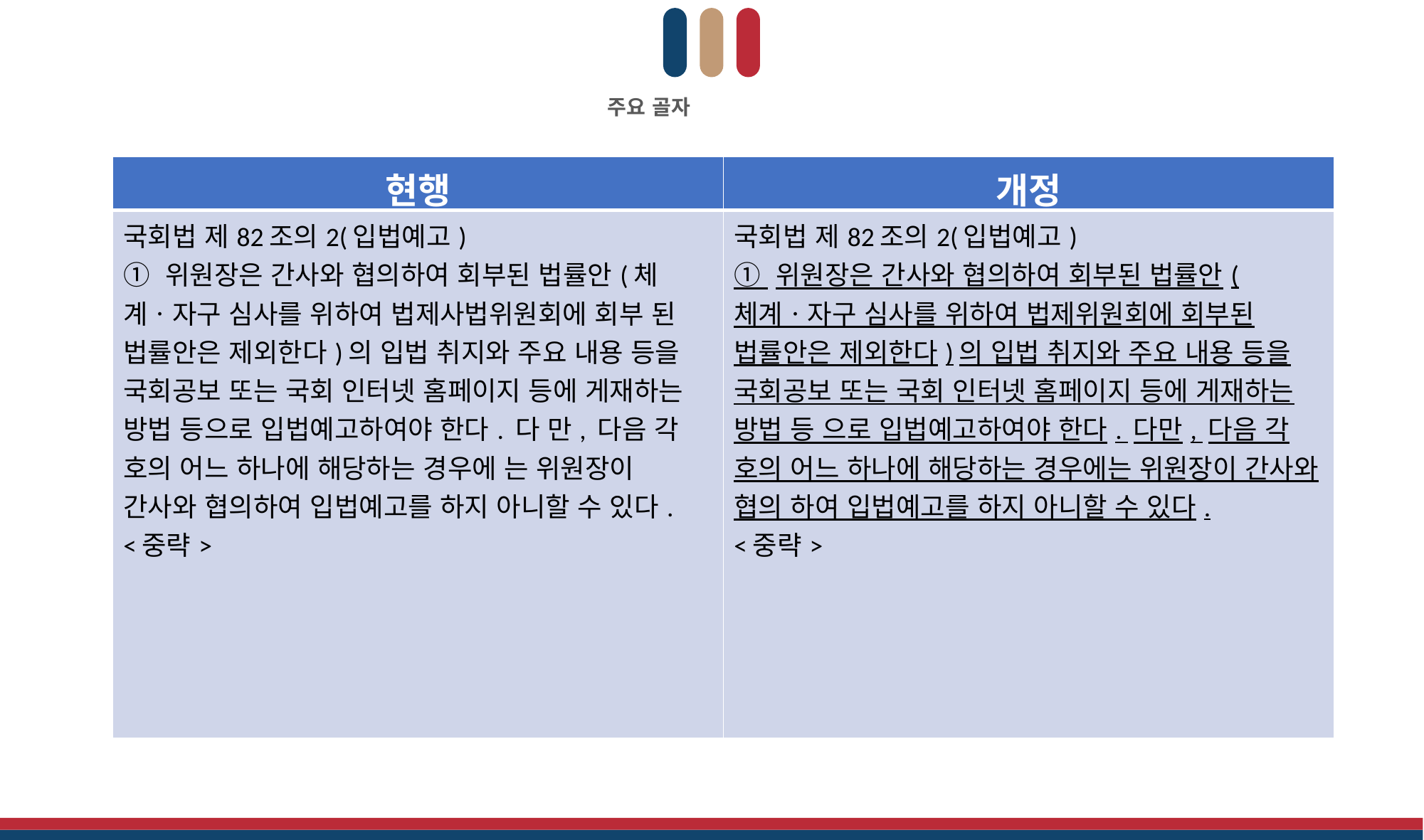

주요 골자

| 현행 | 개정 |
| --- | --- |
| 국회법 제82조의2(입법예고) ① 위원장은 간사와 협의하여 회부된 법률안(체 계ㆍ자구 심사를 위하여 법제사법위원회에 회부 된 법률안은 제외한다)의 입법 취지와 주요 내용 등을 국회공보 또는 국회 인터넷 홈페이지 등에 게재하는 방법 등으로 입법예고하여야 한다. 다 만, 다음 각 호의 어느 하나에 해당하는 경우에 는 위원장이 간사와 협의하여 입법예고를 하지 아니할 수 있다. <중략> | 국회법 제82조의2(입법예고) ① 위원장은 간사와 협의하여 회부된 법률안(체계ㆍ자구 심사를 위하여 법제위원회에 회부된 법률안은 제외한다)의 입법 취지와 주요 내용 등을 국회공보 또는 국회 인터넷 홈페이지 등에 게재하는 방법 등 으로 입법예고하여야 한다. 다만, 다음 각 호의 어느 하나에 해당하는 경우에는 위원장이 간사와 협의 하여 입법예고를 하지 아니할 수 있다. <중략> |